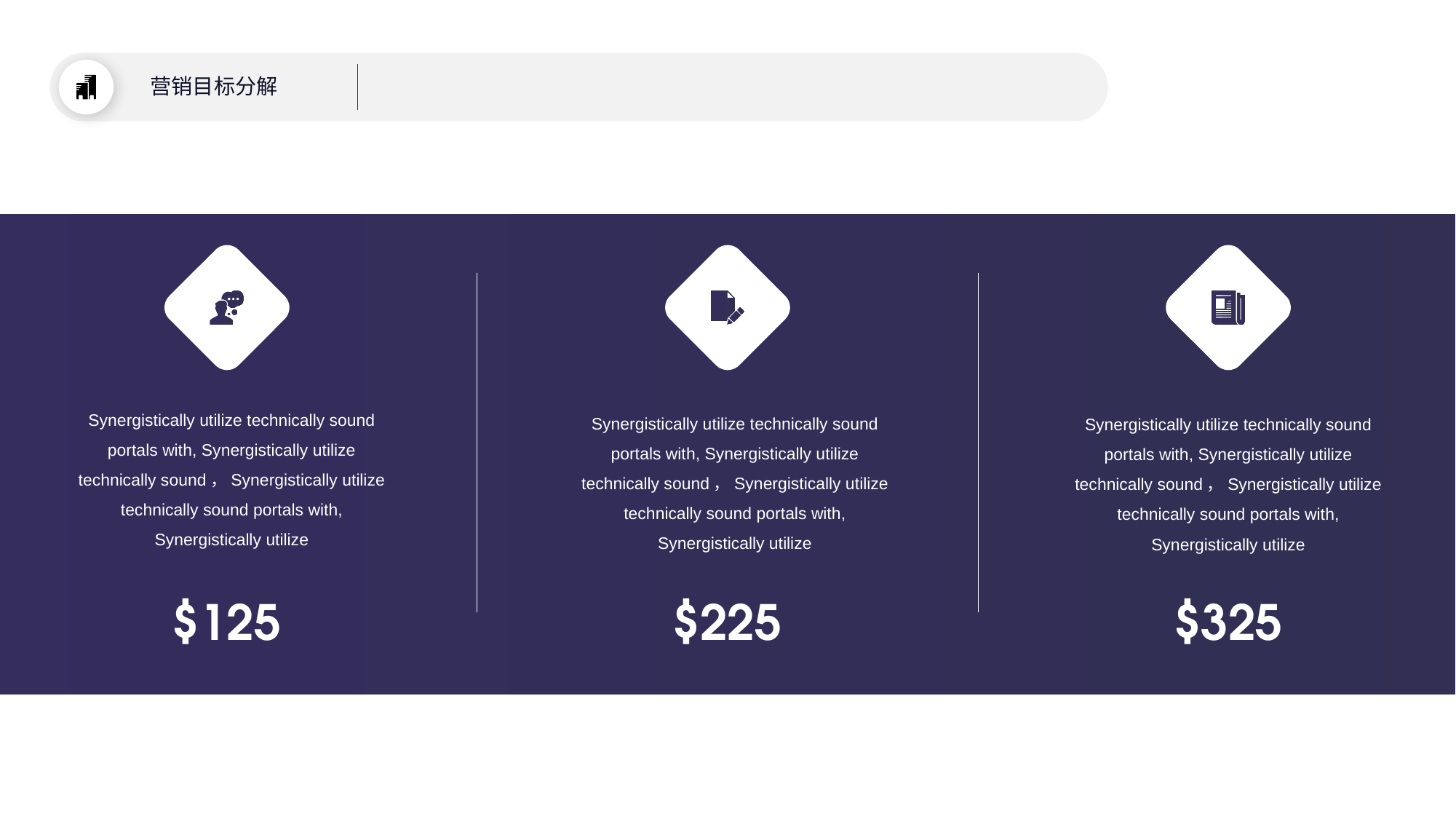

营销目标分解

Synergistically utilize technically sound portals with, Synergistically utilize technically sound，Synergistically utilize technically sound portals with, Synergistically utilize
Synergistically utilize technically sound portals with, Synergistically utilize technically sound，Synergistically utilize technically sound portals with, Synergistically utilize
Synergistically utilize technically sound portals with, Synergistically utilize technically sound，Synergistically utilize technically sound portals with, Synergistically utilize
$125
$225
$325